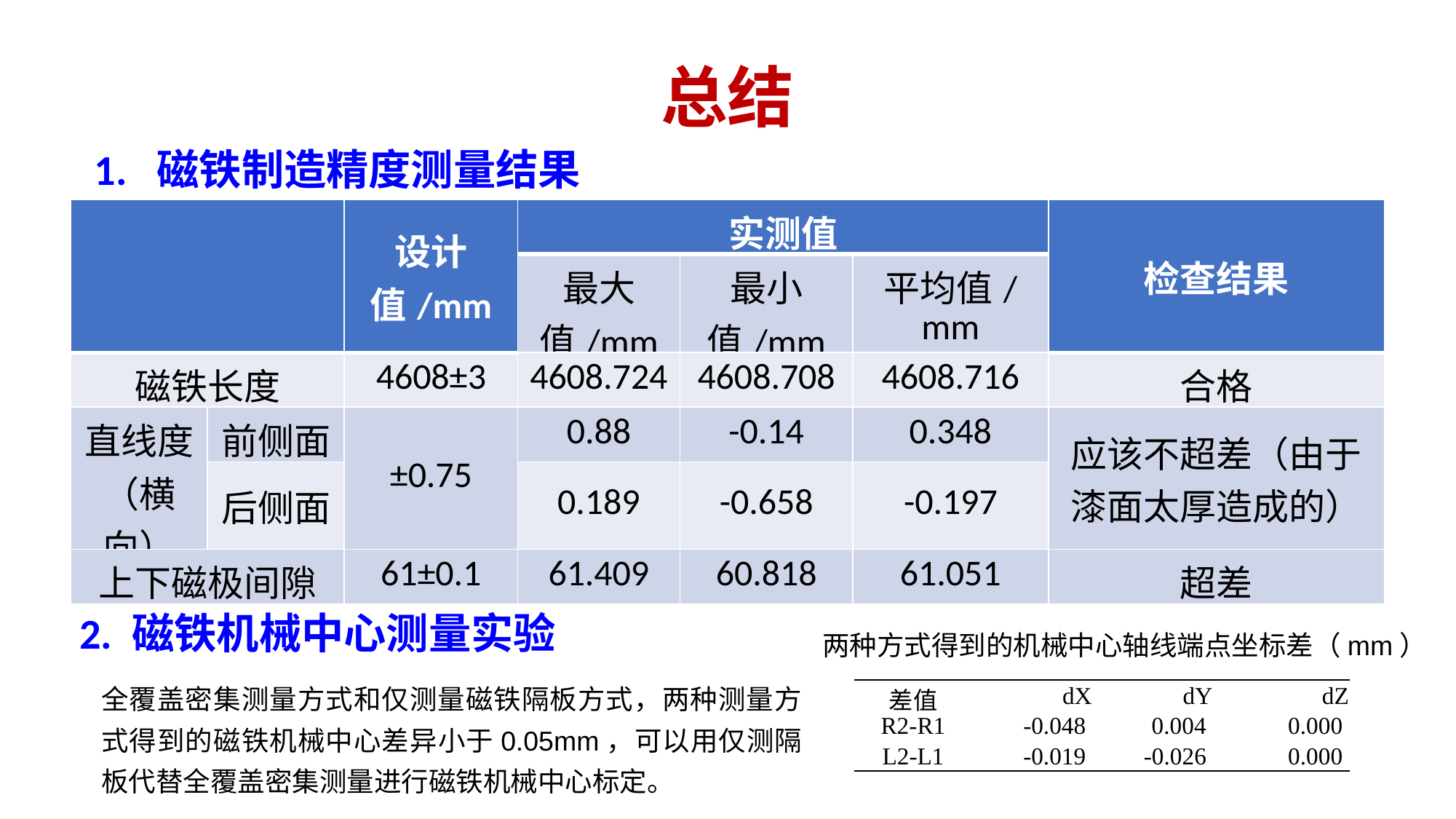

# 总结
1.  磁铁制造精度测量结果
|  |  | 设计值/mm | 实测值 |  |  | 检查结果 |
| --- | --- | --- | --- | --- | --- | --- |
|  |  |  | 最大值/mm | 最小值/mm | 平均值/mm |  |
| 磁铁长度 |  | 4608±3 | 4608.724 | 4608.708 | 4608.716 | 合格 |
| 直线度（横向） | 前侧面 | ±0.75 | 0.88 | -0.14 | 0.348 | 应该不超差（由于漆面太厚造成的） |
|  | 后侧面 |  | 0.189 | -0.658 | -0.197 |  |
| 上下磁极间隙 |  | 61±0.1 | 61.409 | 60.818 | 61.051 | 超差 |
2. 磁铁机械中心测量实验
两种方式得到的机械中心轴线端点坐标差（mm）
全覆盖密集测量方式和仅测量磁铁隔板方式，两种测量方式得到的磁铁机械中心差异小于0.05mm，可以用仅测隔板代替全覆盖密集测量进行磁铁机械中心标定。
| 差值 | dX | dY | dZ |
| --- | --- | --- | --- |
| R2-R1 | -0.048 | 0.004 | 0.000 |
| L2-L1 | -0.019 | -0.026 | 0.000 |